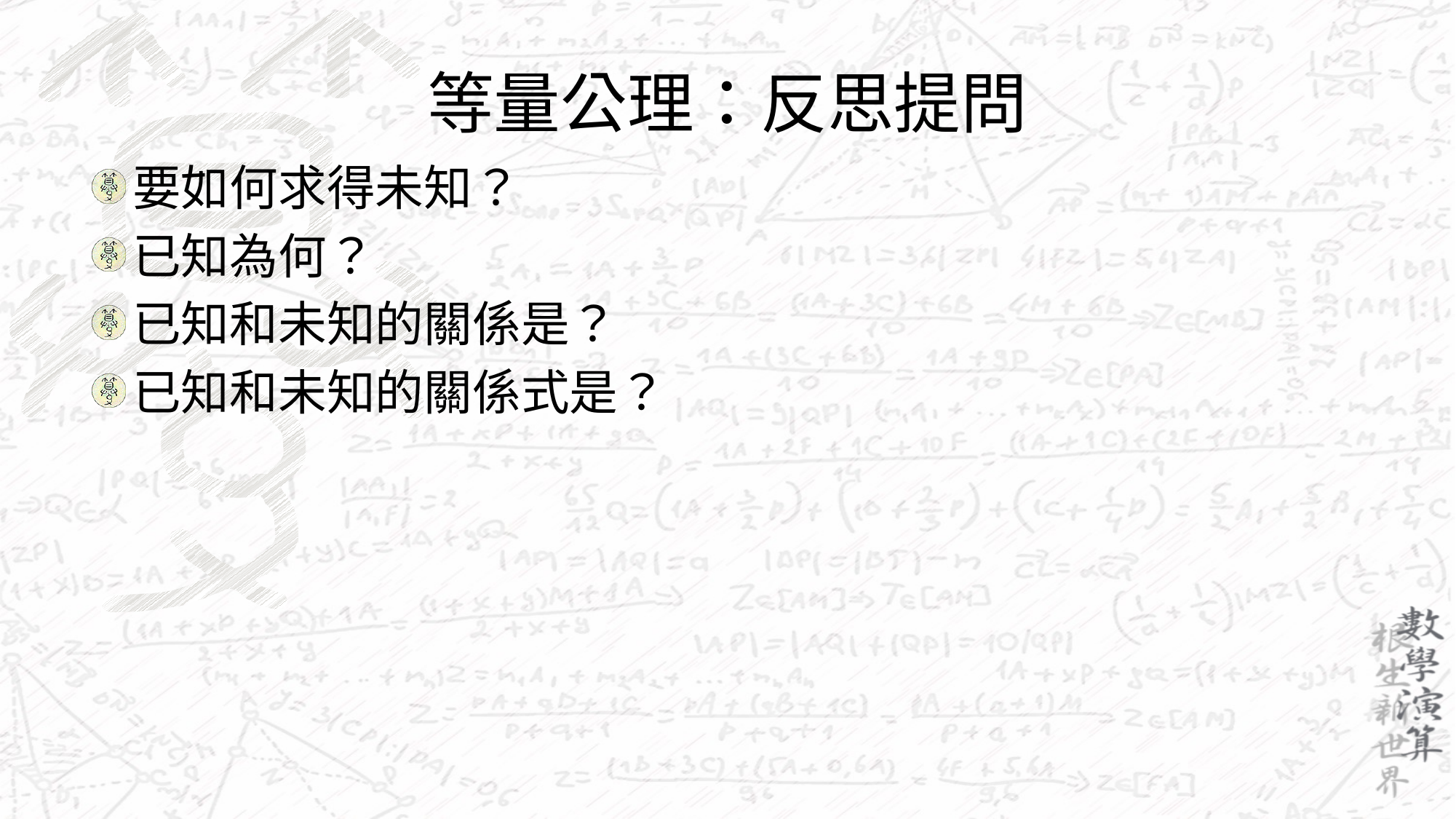

# 等量公理：反思提問
要如何求得未知？
已知為何？
已知和未知的關係是？
已知和未知的關係式是？